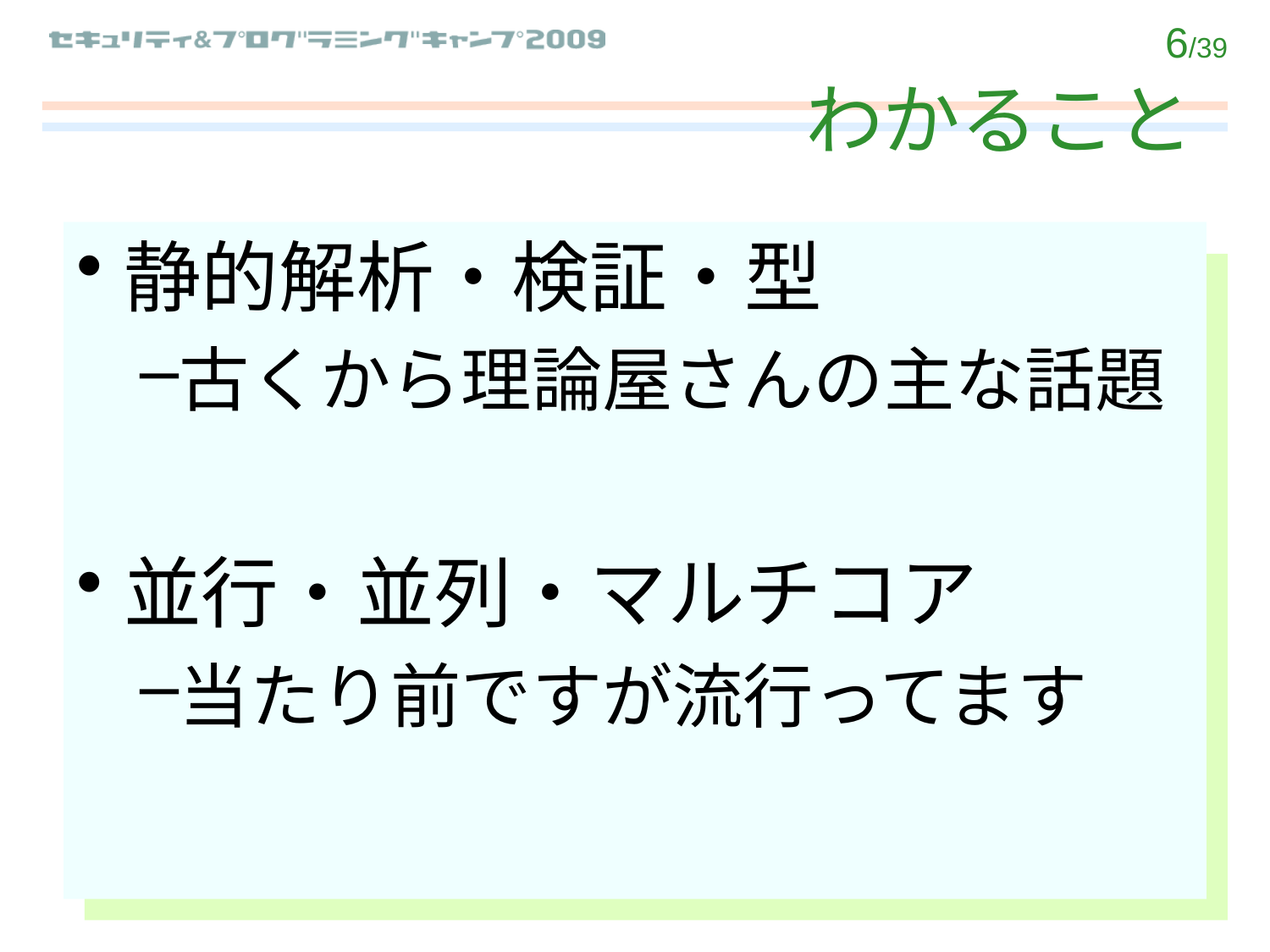

# わかること
静的解析・検証・型
古くから理論屋さんの主な話題

並行・並列・マルチコア
当たり前ですが流行ってます